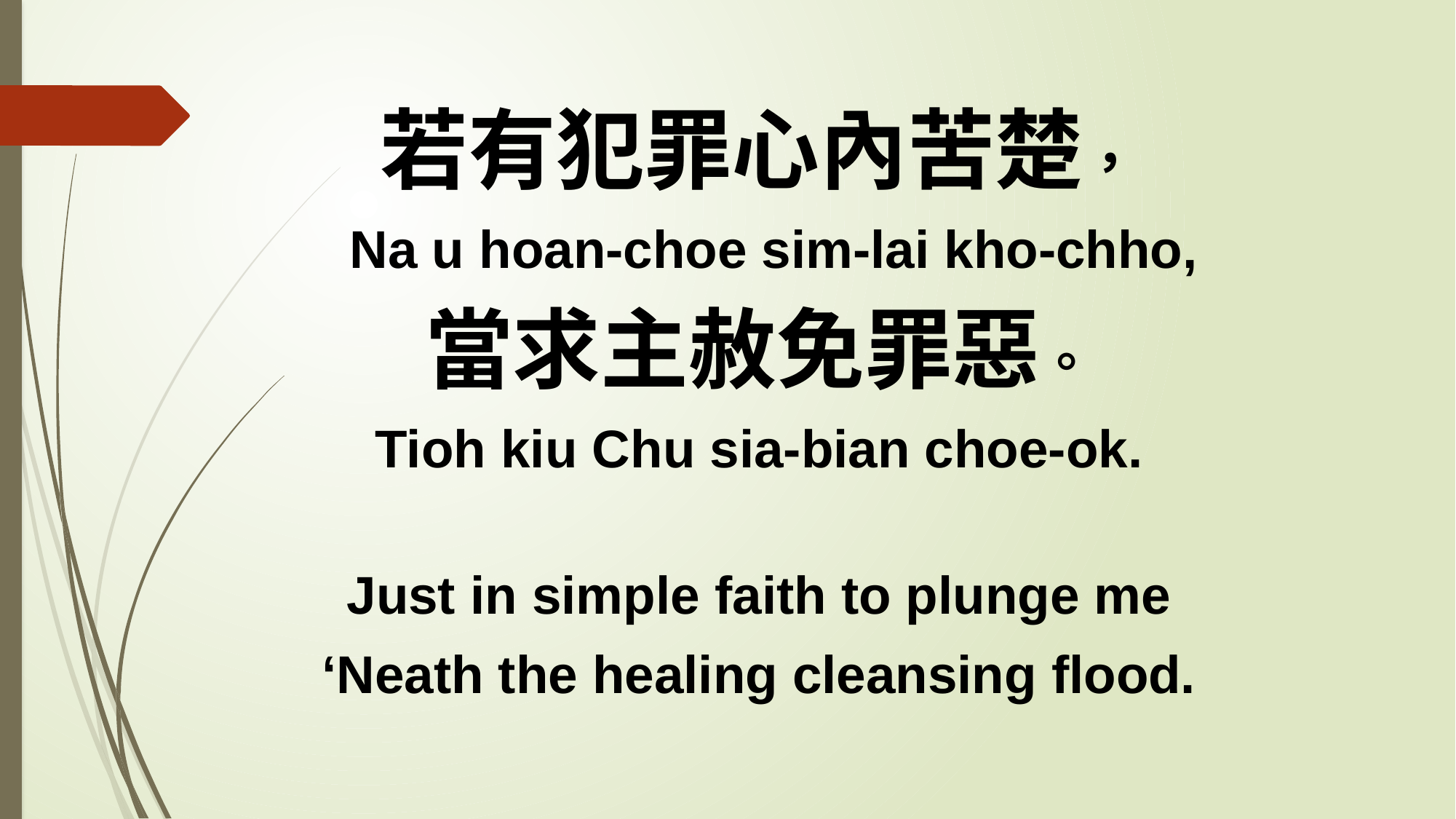

若有犯罪心內苦楚，
  Na u hoan-choe sim-lai kho-chho,
當求主赦免罪惡。
Tioh kiu Chu sia-bian choe-ok.

Just in simple faith to plunge me
‘Neath the healing cleansing flood.